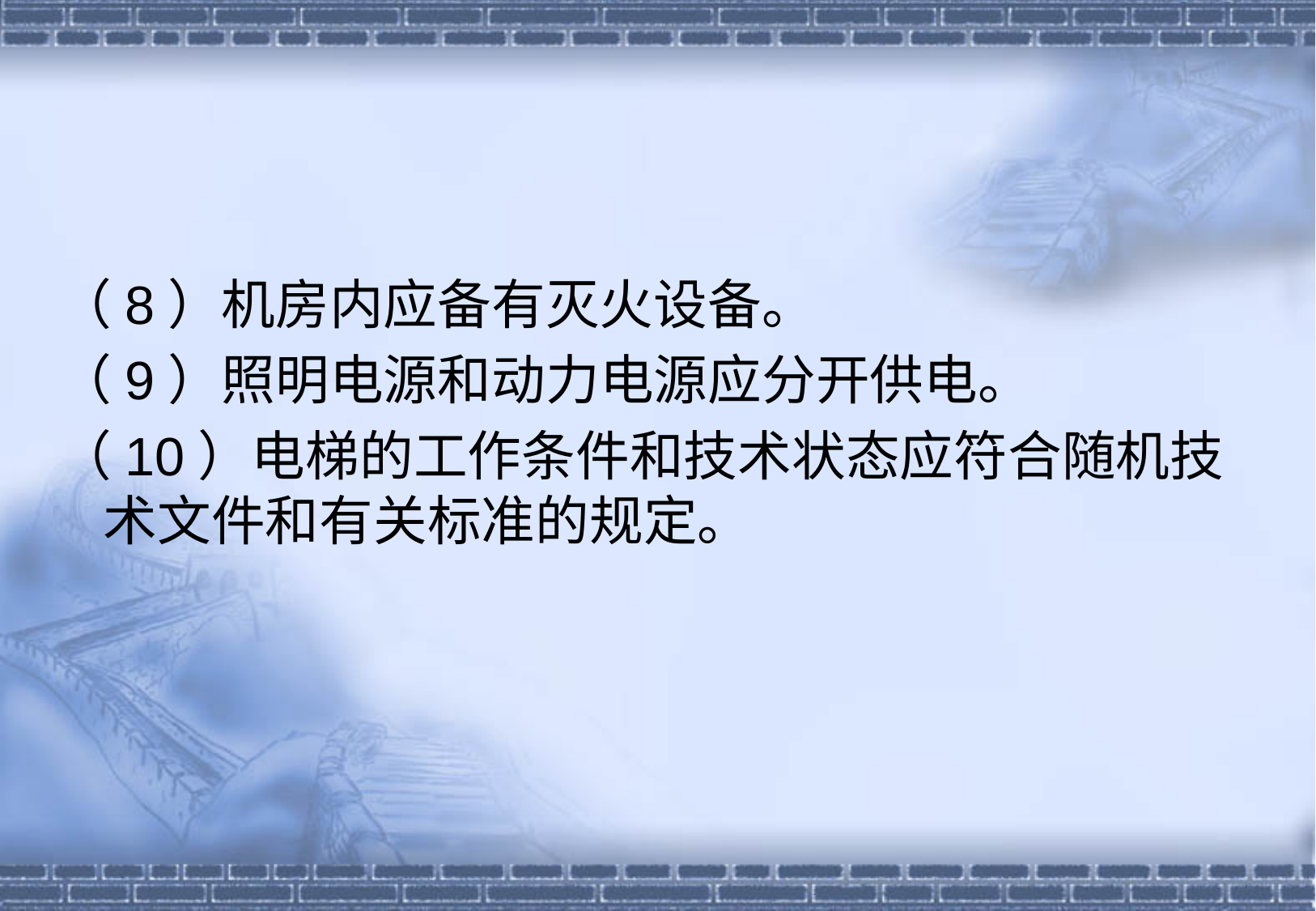

（8）机房内应备有灭火设备。
（9）照明电源和动力电源应分开供电。
（10）电梯的工作条件和技术状态应符合随机技术文件和有关标准的规定。